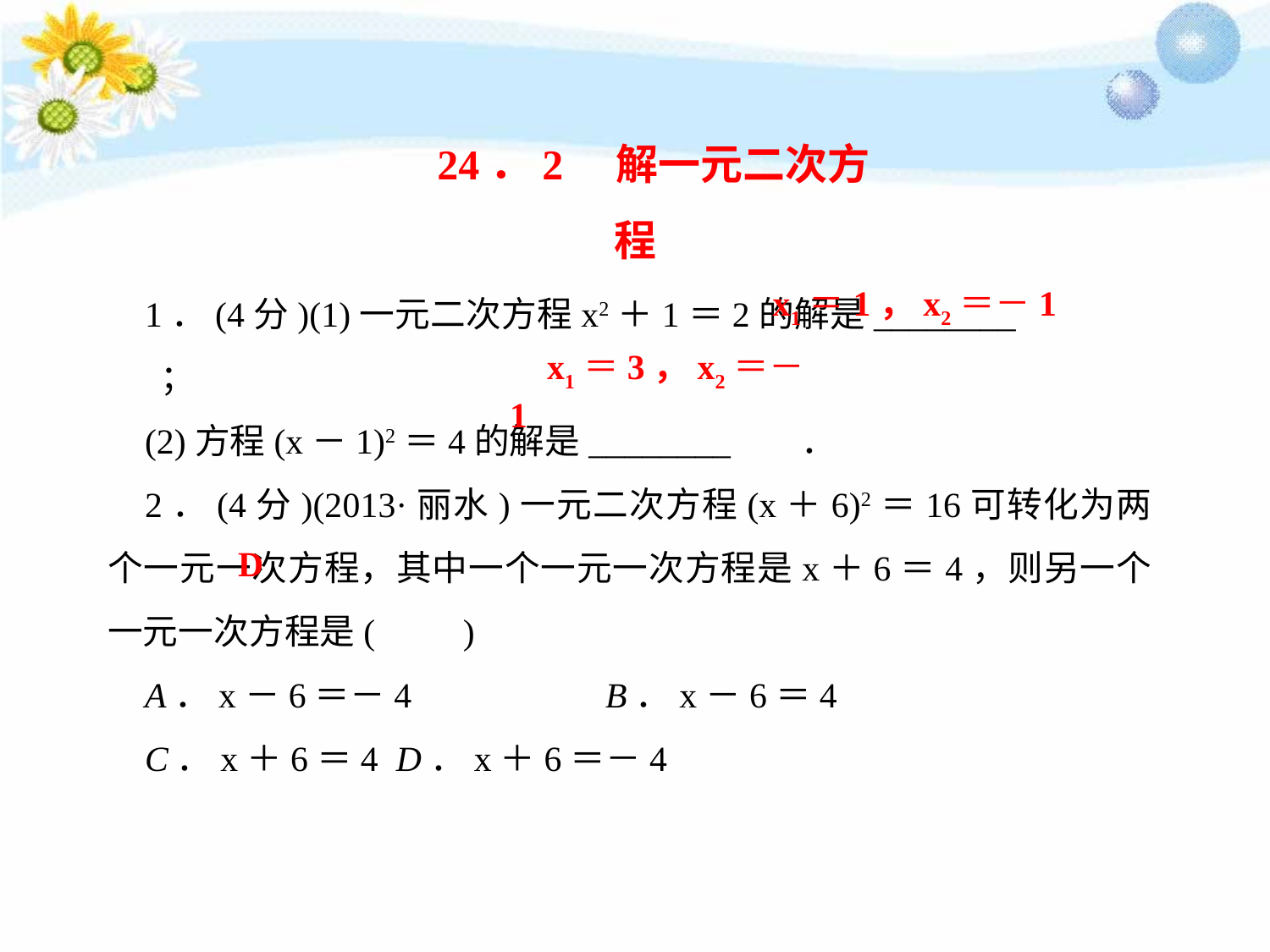

24．2　解一元二次方程
1．(4分)(1)一元二次方程x2＋1＝2的解是________                     ；
(2)方程(x－1)2＝4的解是________       ．
2．(4分)(2013·丽水)一元二次方程(x＋6)2＝16可转化为两个一元一次方程，其中一个一元一次方程是x＋6＝4，则另一个一元一次方程是(　　)
A．x－6＝－4　　　　　B．x－6＝4
C．x＋6＝4  D．x＋6＝－4
x1＝1，x2＝－1
x1＝3，x2＝－1
D